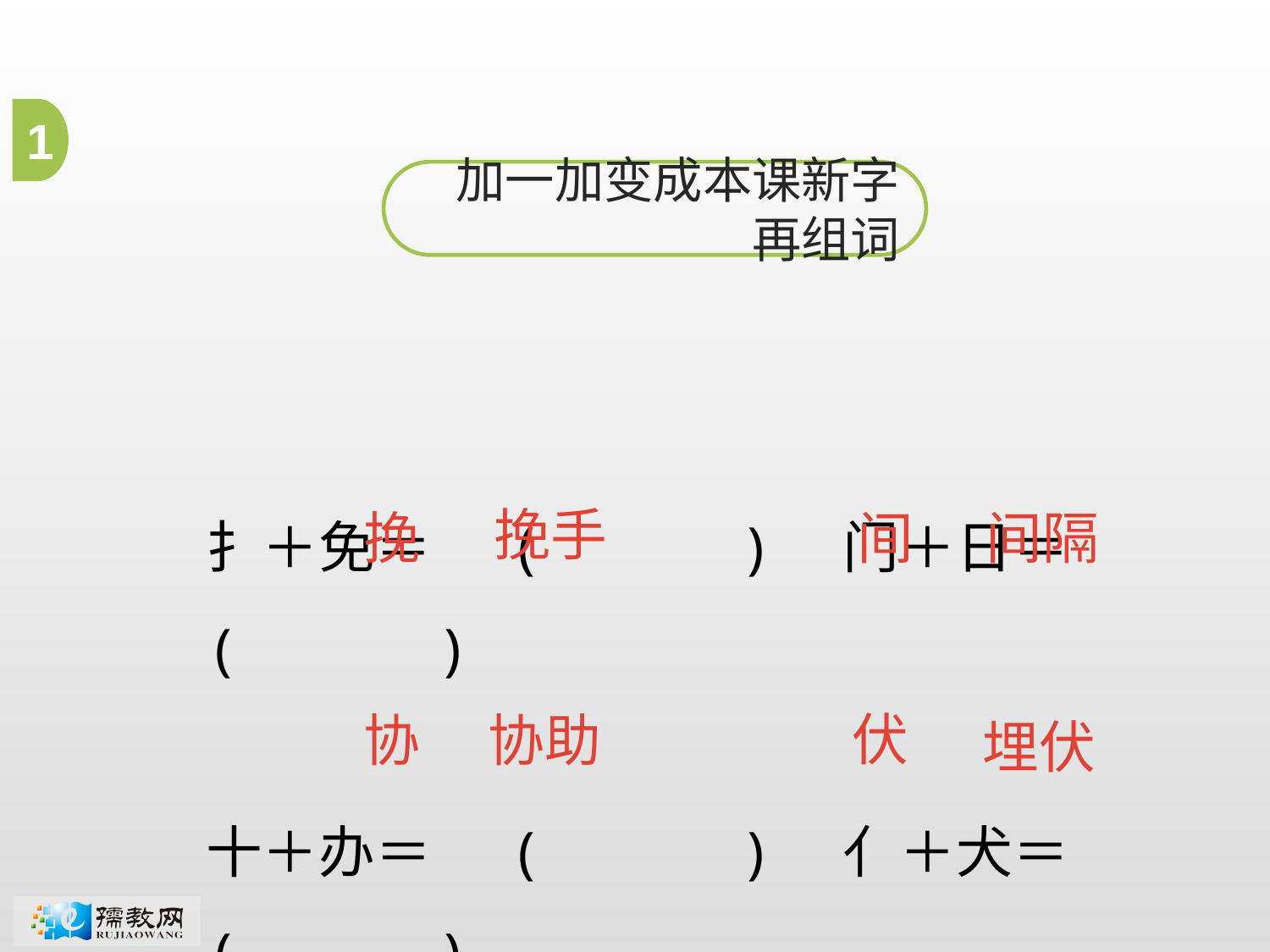

1
加一加变成本课新字再组词
扌＋免＝     (　　　)　门＋日＝     (　　　)

十＋办＝     (　　　)　亻＋犬＝     (　　　)
挽手
间隔
挽
间
伏
协
协助
埋伏